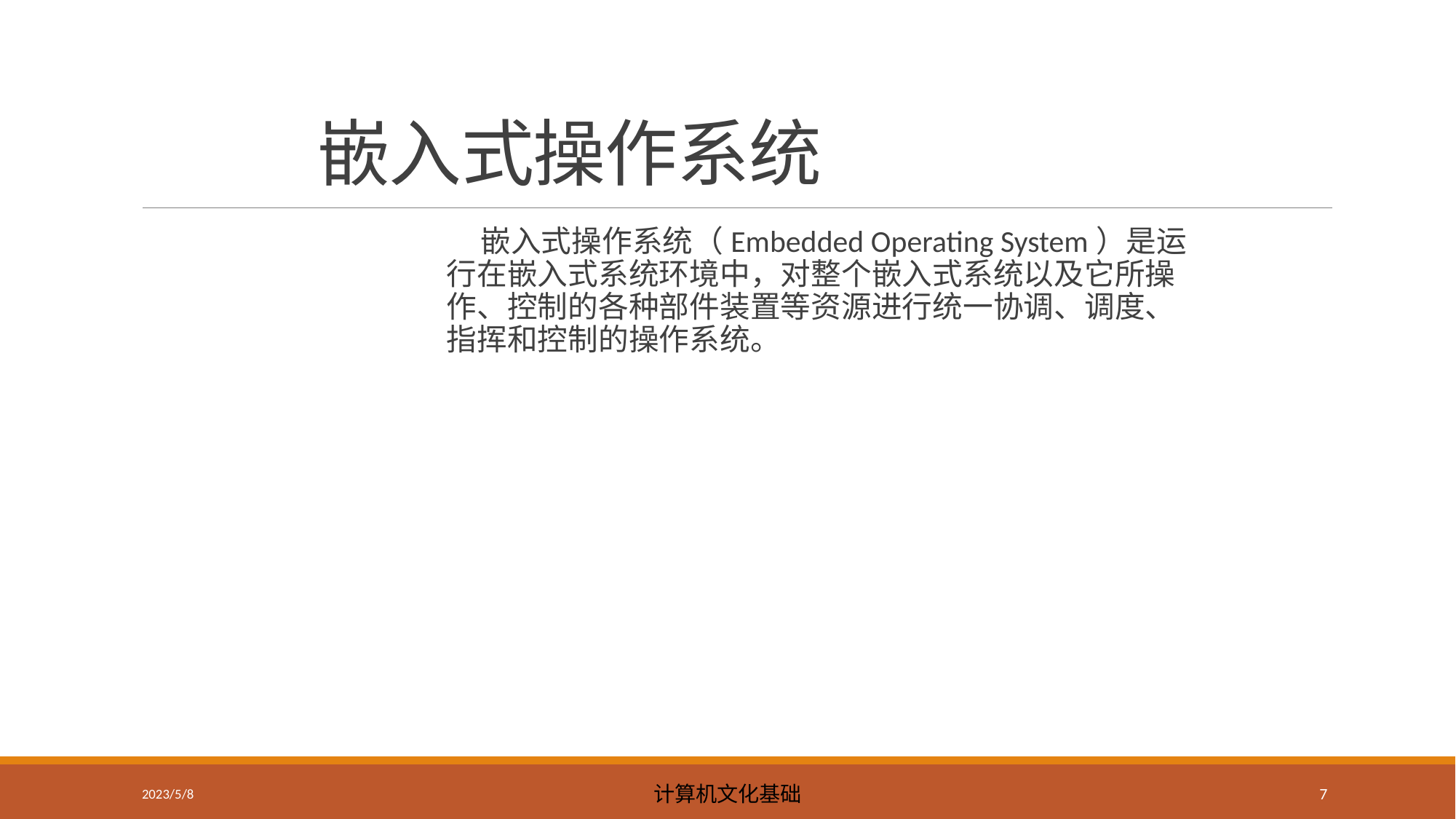

# 嵌入式操作系统
    嵌入式操作系统（Embedded Operating System）是运行在嵌入式系统环境中，对整个嵌入式系统以及它所操作、控制的各种部件装置等资源进行统一协调、调度、指挥和控制的操作系统。
2023/5/8
计算机文化基础
7